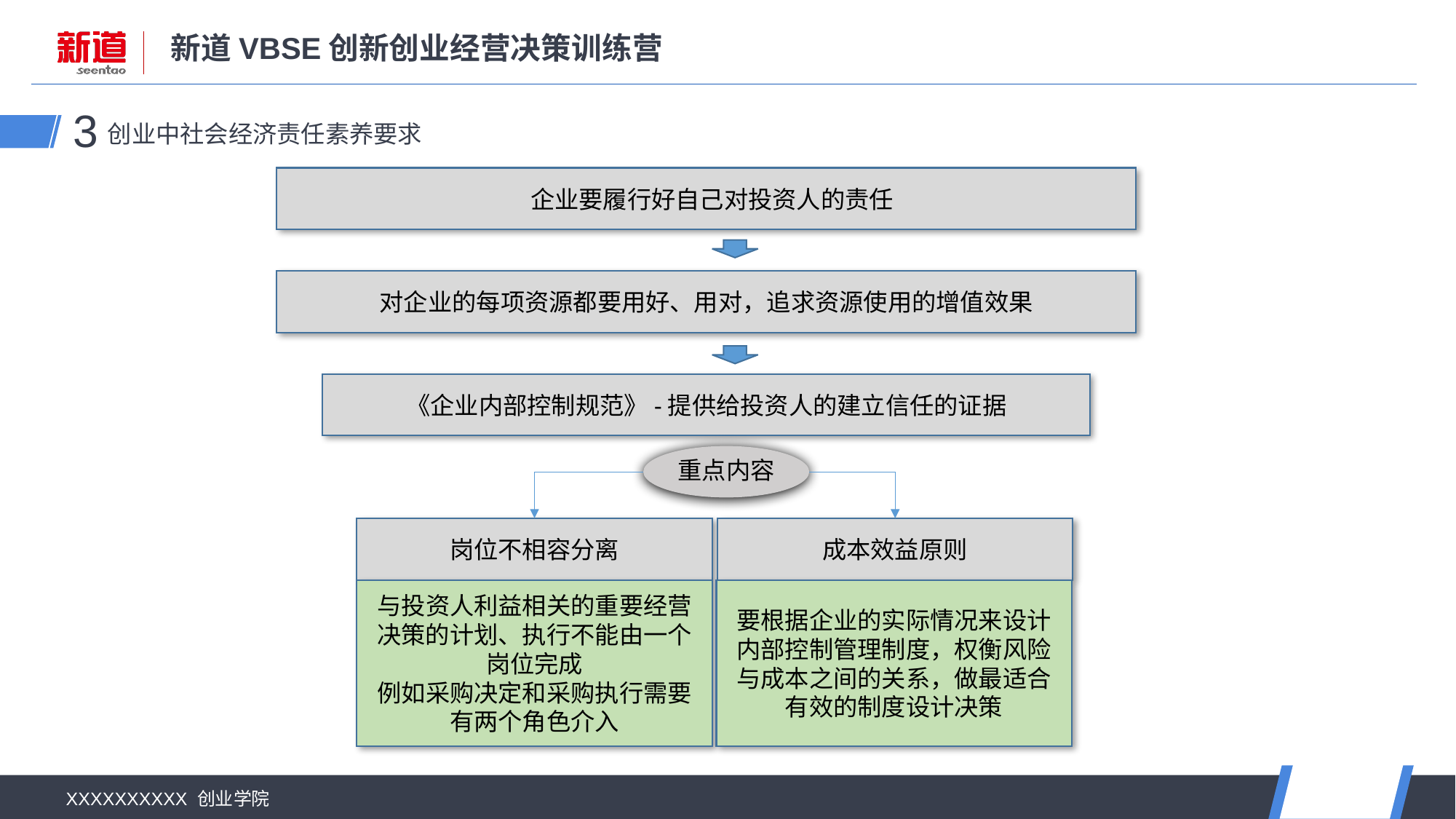

创业中社会经济责任素养要求
3
 企业要履行好自己对投资人的责任

对企业的每项资源都要用好、用对，追求资源使用的增值效果

《企业内部控制规范》-提供给投资人的建立信任的证据

重点内容
岗位不相容分离
成本效益原则
与投资人利益相关的重要经营决策的计划、执行不能由一个岗位完成
例如采购决定和采购执行需要有两个角色介入
要根据企业的实际情况来设计内部控制管理制度，权衡风险与成本之间的关系，做最适合有效的制度设计决策